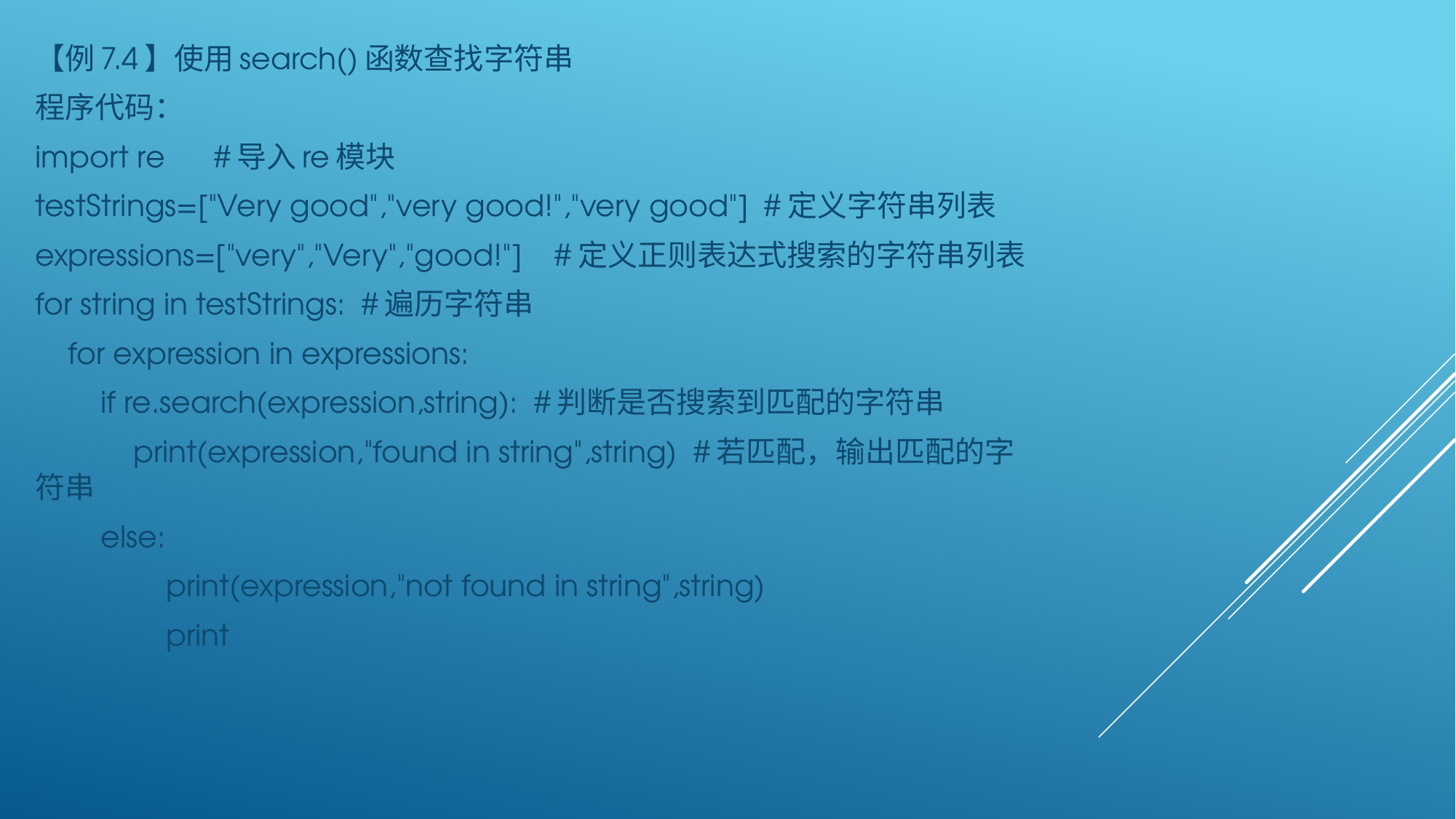

【例7.4】使用search()函数查找字符串
程序代码：
import re      #导入re模块
testStrings=["Very good","very good!","very good"]  #定义字符串列表
expressions=["very","Very","good!"]    #定义正则表达式搜索的字符串列表
for string in testStrings:  #遍历字符串
    for expression in expressions:
        if re.search(expression,string):  #判断是否搜索到匹配的字符串
            print(expression,"found in string",string)  #若匹配，输出匹配的字符串
        else:
                print(expression,"not found in string",string)
                print